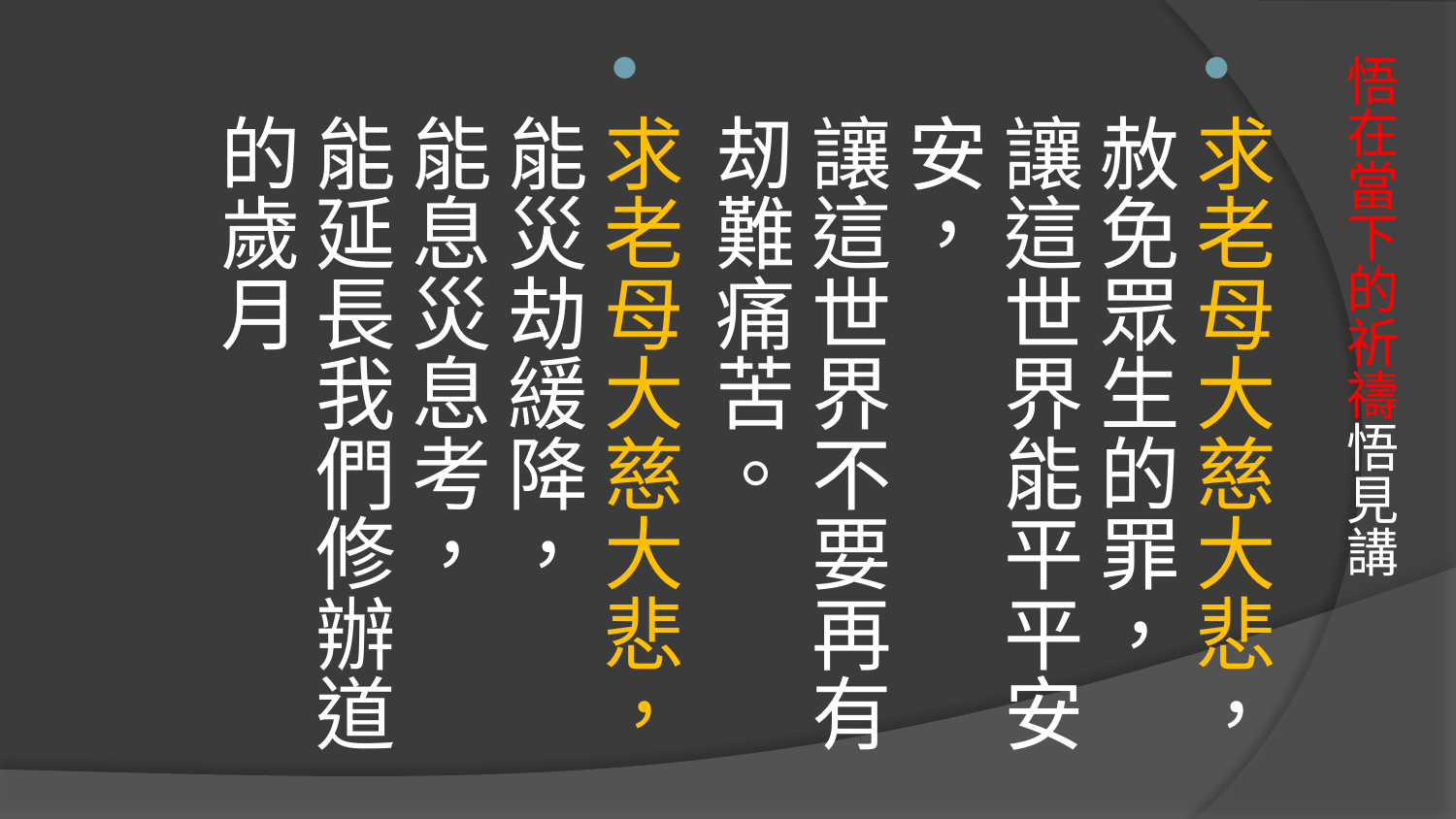

求老母大慈大悲，
赦免眾生的罪，
讓這世界能平平安安，
讓這世界不要再有刼難痛苦。
求老母大慈大悲，
能災劫緩降，
能息災息考，
能延長我們修辦道的歲月

# 悟在當下的祈禱悟見講